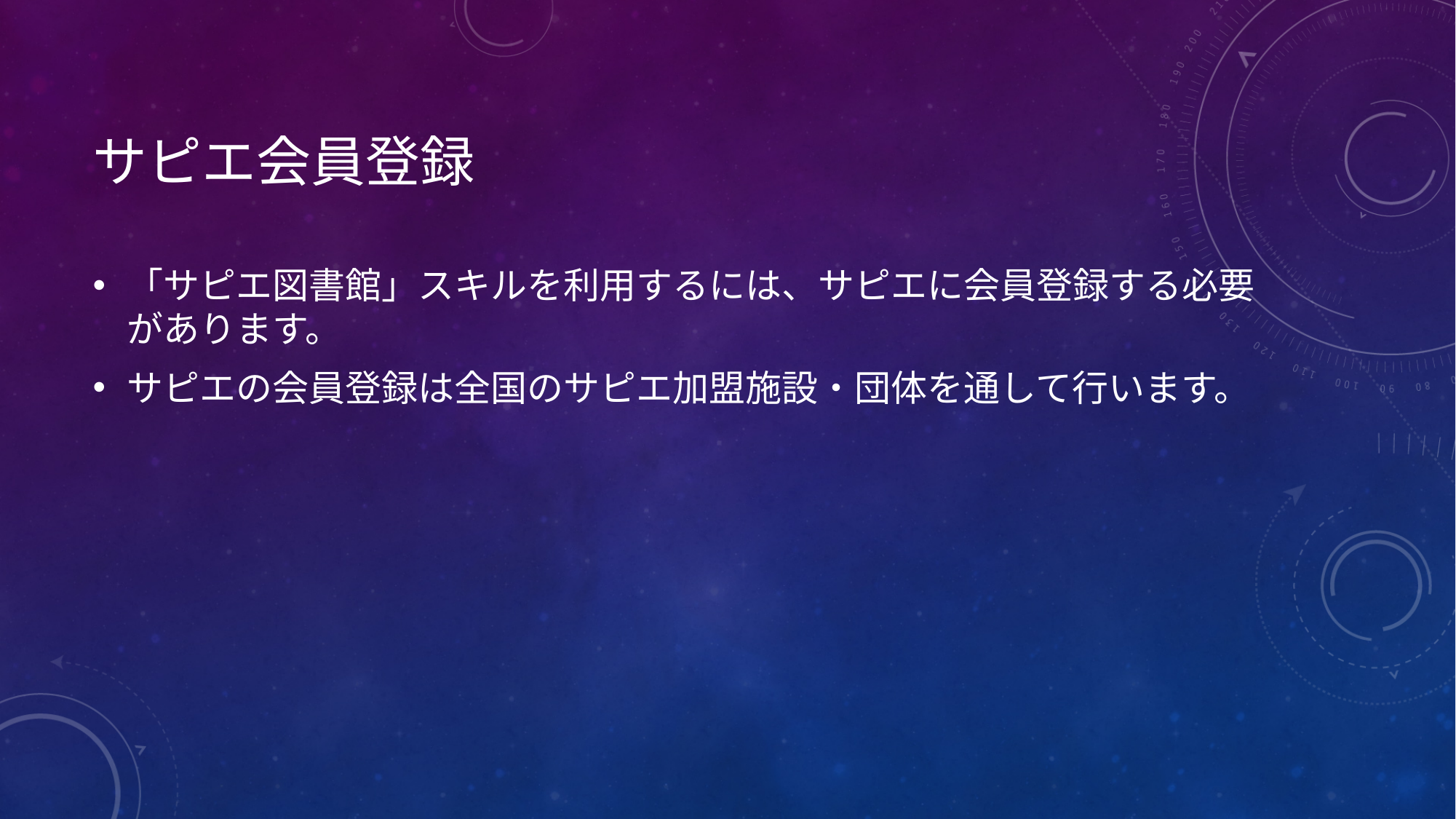

# サピエ会員登録
「サピエ図書館」スキルを利用するには、サピエに会員登録する必要があります。
サピエの会員登録は全国のサピエ加盟施設・団体を通して行います。